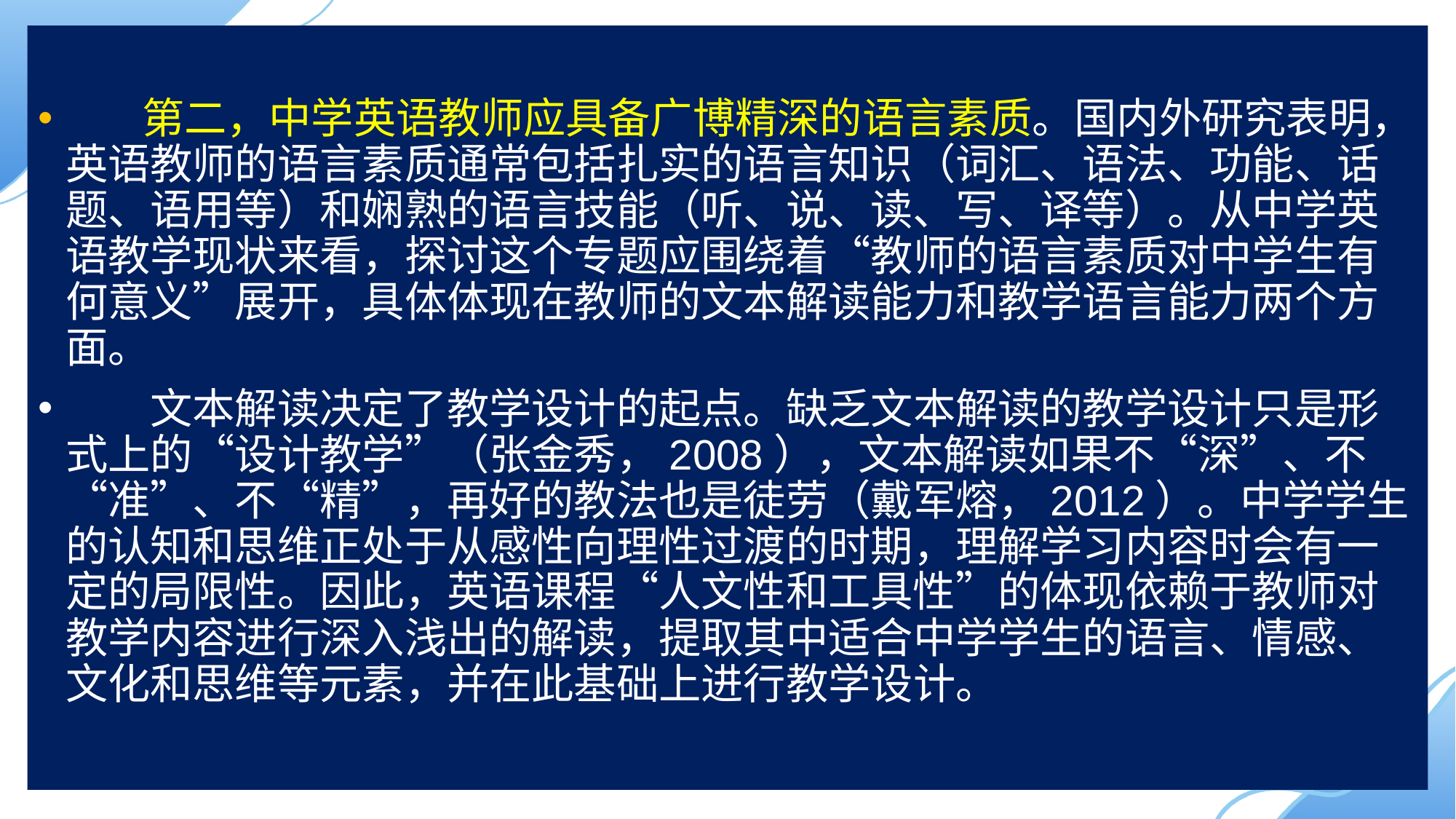

第二，中学英语教师应具备广博精深的语言素质。国内外研究表明，英语教师的语言素质通常包括扎实的语言知识（词汇、语法、功能、话题、语用等）和娴熟的语言技能（听、说、读、写、译等）。从中学英语教学现状来看，探讨这个专题应围绕着“教师的语言素质对中学生有何意义”展开，具体体现在教师的文本解读能力和教学语言能力两个方面。
　　文本解读决定了教学设计的起点。缺乏文本解读的教学设计只是形式上的“设计教学”（张金秀，2008），文本解读如果不“深”、不“准”、不“精”，再好的教法也是徒劳（戴军熔，2012）。中学学生的认知和思维正处于从感性向理性过渡的时期，理解学习内容时会有一定的局限性。因此，英语课程“人文性和工具性”的体现依赖于教师对教学内容进行深入浅出的解读，提取其中适合中学学生的语言、情感、文化和思维等元素，并在此基础上进行教学设计。